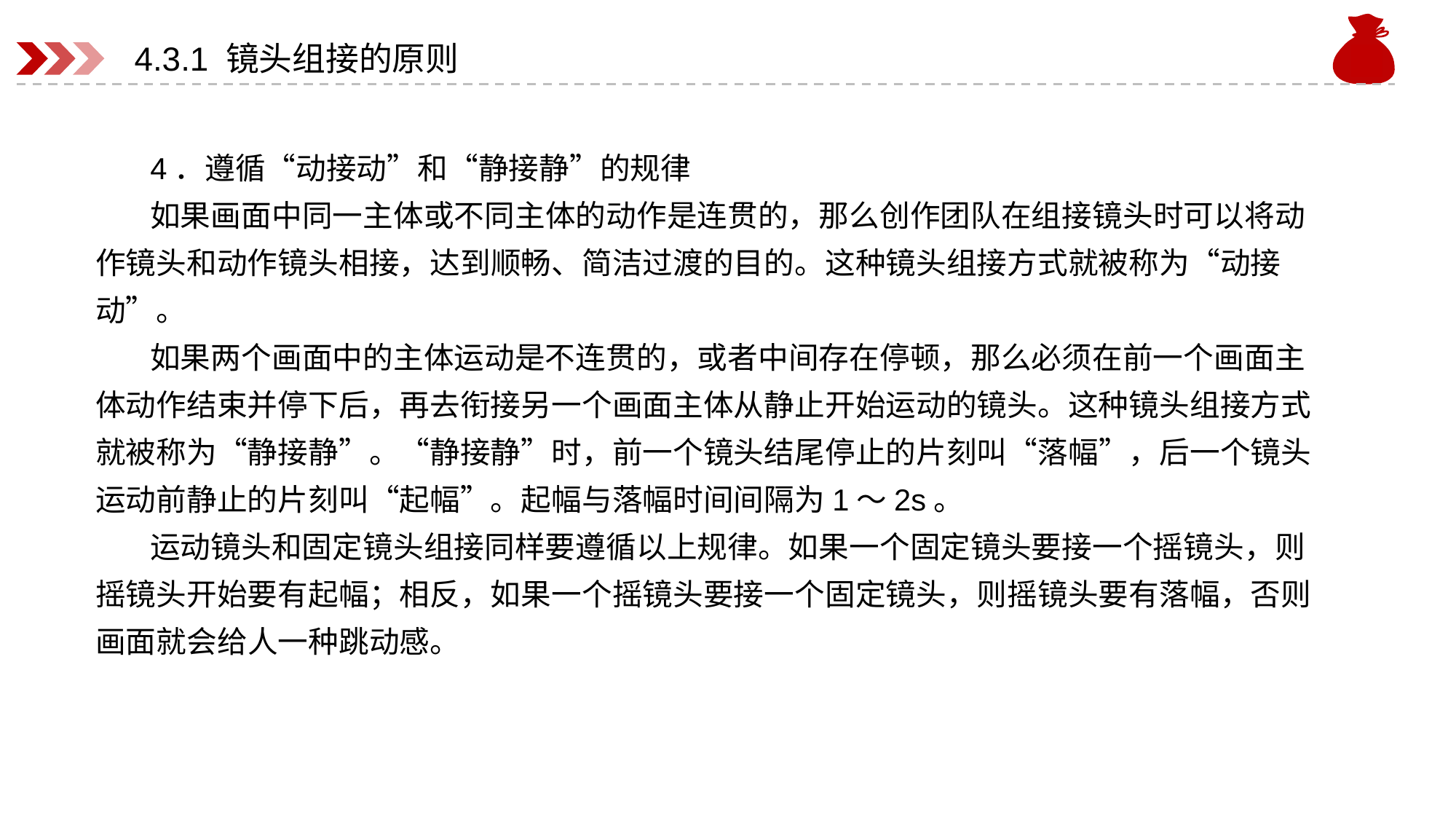

# 4.3.1 镜头组接的原则
27
4．遵循“动接动”和“静接静”的规律
如果画面中同一主体或不同主体的动作是连贯的，那么创作团队在组接镜头时可以将动作镜头和动作镜头相接，达到顺畅、简洁过渡的目的。这种镜头组接方式就被称为“动接动”。
如果两个画面中的主体运动是不连贯的，或者中间存在停顿，那么必须在前一个画面主体动作结束并停下后，再去衔接另一个画面主体从静止开始运动的镜头。这种镜头组接方式就被称为“静接静”。“静接静”时，前一个镜头结尾停止的片刻叫“落幅”，后一个镜头运动前静止的片刻叫“起幅”。起幅与落幅时间间隔为1～2s。
运动镜头和固定镜头组接同样要遵循以上规律。如果一个固定镜头要接一个摇镜头，则摇镜头开始要有起幅；相反，如果一个摇镜头要接一个固定镜头，则摇镜头要有落幅，否则画面就会给人一种跳动感。